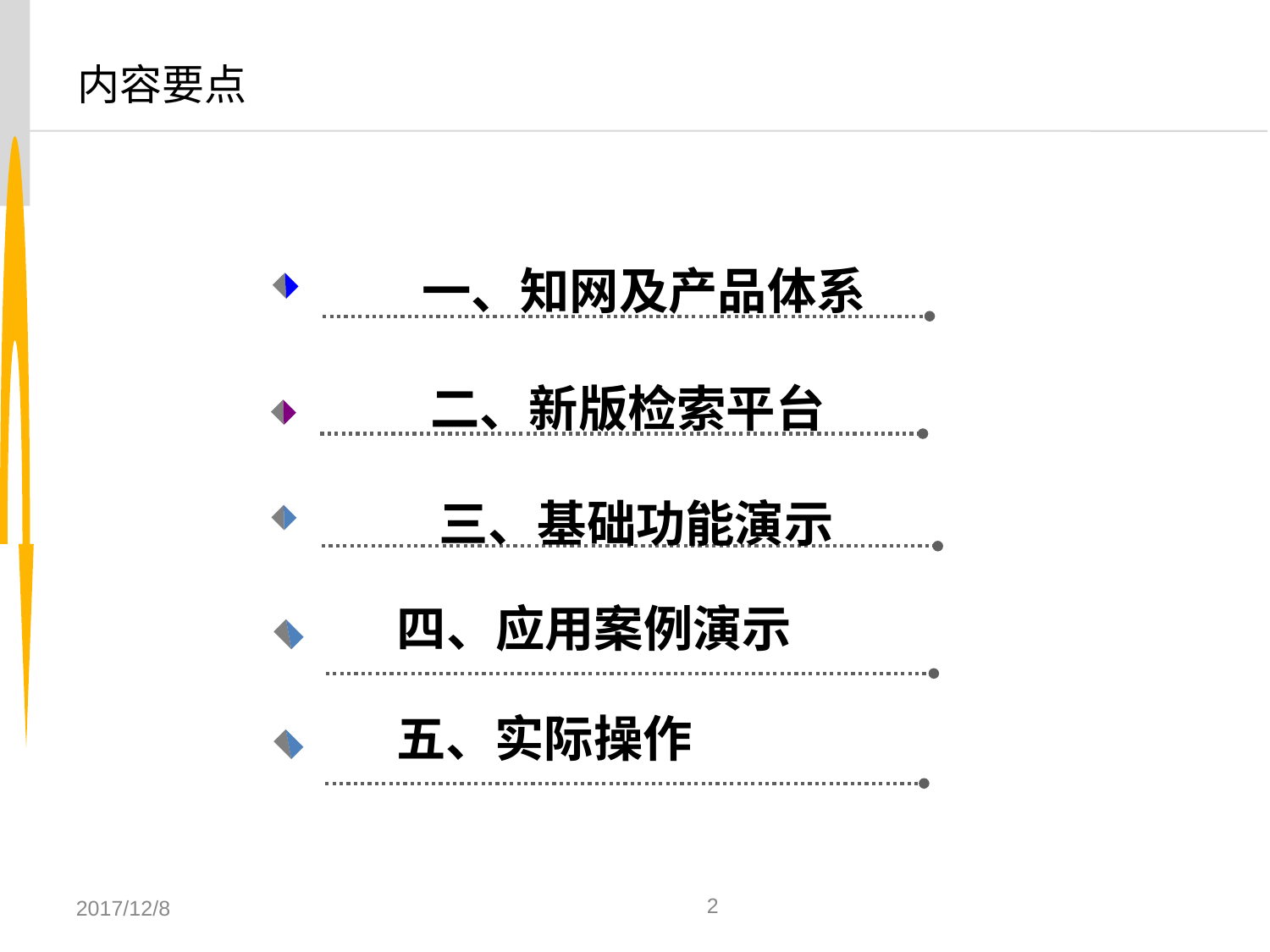

内容要点
 一、知网及产品体系

二、新版检索平台

三、基础功能演示

    四、应用案例演示

    五、实际操作

2
2017/12/8